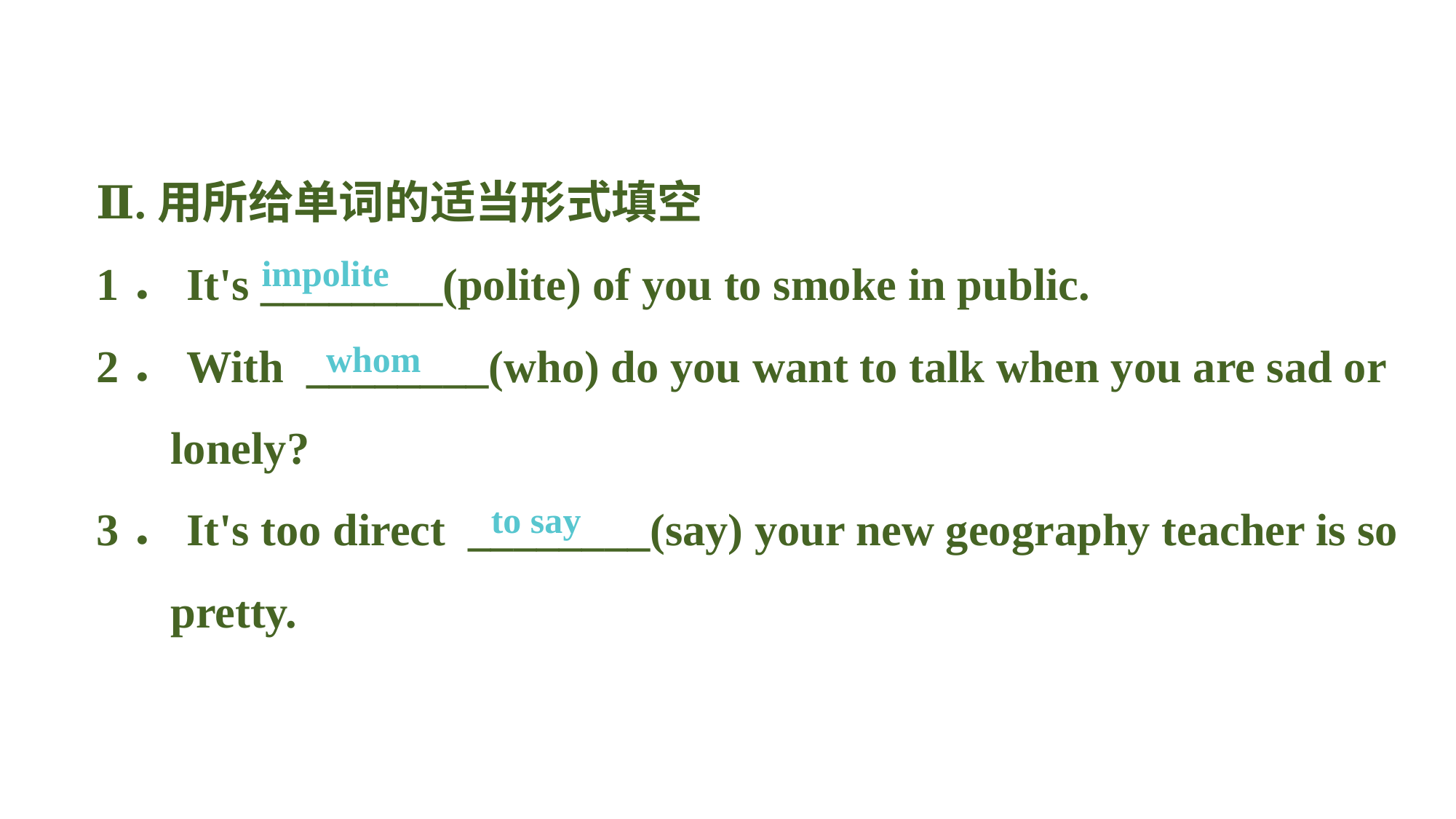

Ⅱ.用所给单词的适当形式填空
1．It's ________(polite) of you to smoke in public.
2．With  ________(who) do you want to talk when you are sad or lonely?
3．It's too direct  ________(say) your new geography teacher is so pretty.
impolite
whom
to say